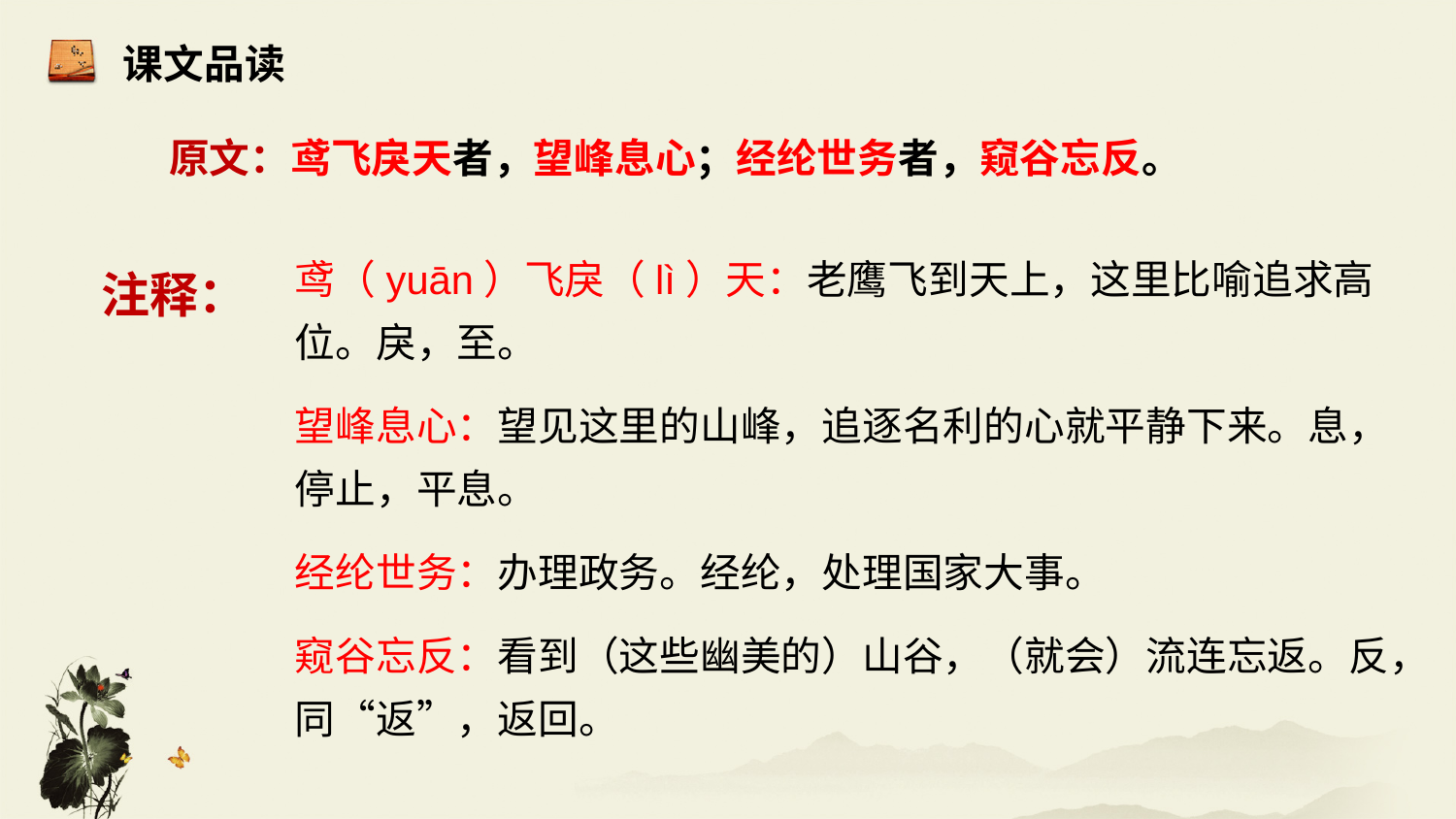

课文品读
原文：鸢飞戾天者，望峰息心；经纶世务者，窥谷忘反。
鸢（yuān）飞戾（lì）天：老鹰飞到天上，这里比喻追求高位。戾，至。
望峰息心：望见这里的山峰，追逐名利的心就平静下来。息，停止，平息。
经纶世务：办理政务。经纶，处理国家大事。
窥谷忘反：看到（这些幽美的）山谷，（就会）流连忘返。反，同“返”，返回。
注释：